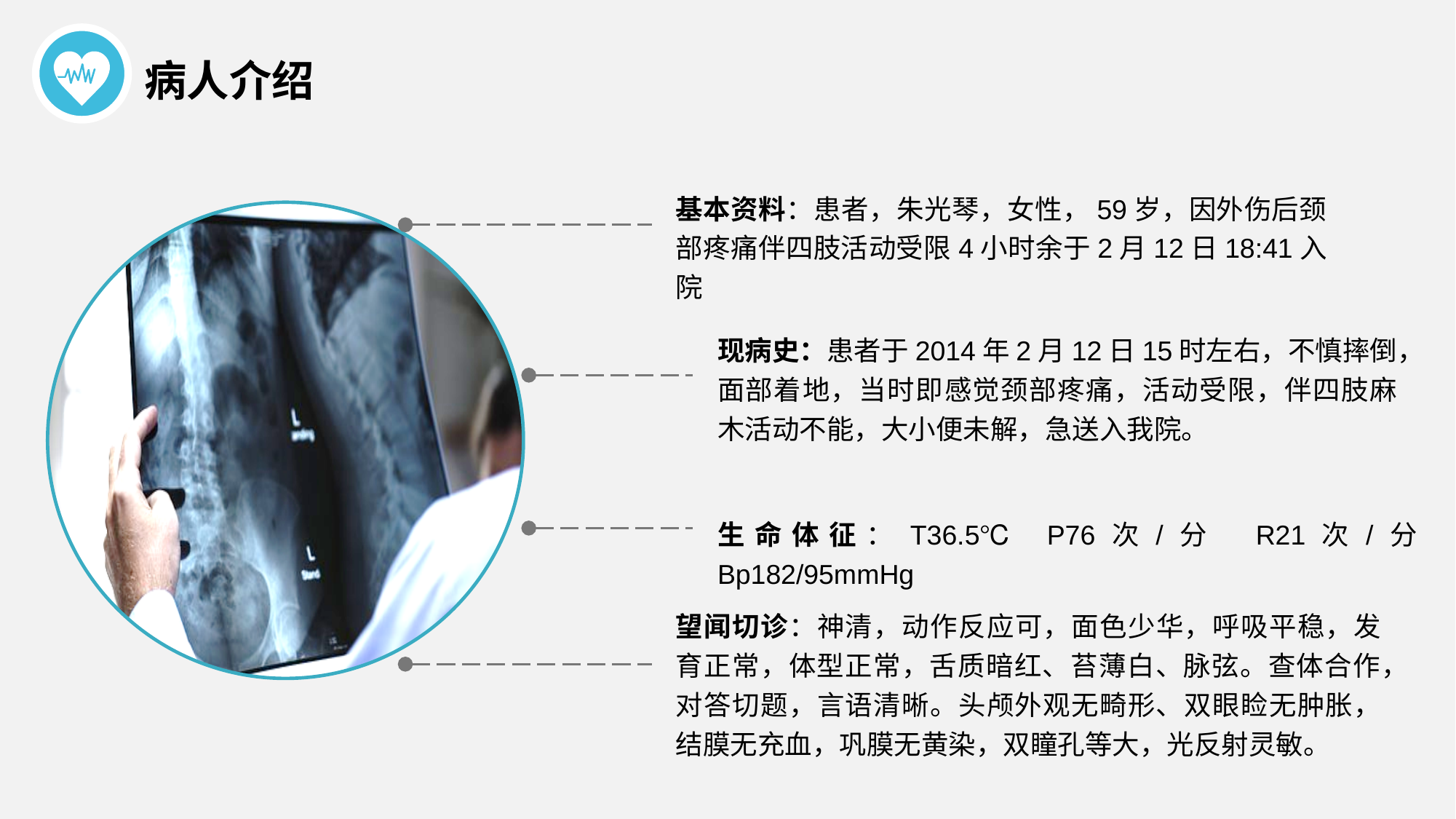

病人介绍
基本资料：患者，朱光琴，女性，59岁，因外伤后颈部疼痛伴四肢活动受限4小时余于2月12日18:41入院

现病史：患者于2014年2月12日15时左右，不慎摔倒，面部着地，当时即感觉颈部疼痛，活动受限，伴四肢麻木活动不能，大小便未解，急送入我院。
生命体征：T36.5℃  P76次/分  R21次/分Bp182/95mmHg
望闻切诊：神清，动作反应可，面色少华，呼吸平稳，发育正常，体型正常，舌质暗红、苔薄白、脉弦。查体合作，对答切题，言语清晰。头颅外观无畸形、双眼睑无肿胀，结膜无充血，巩膜无黄染，双瞳孔等大，光反射灵敏。